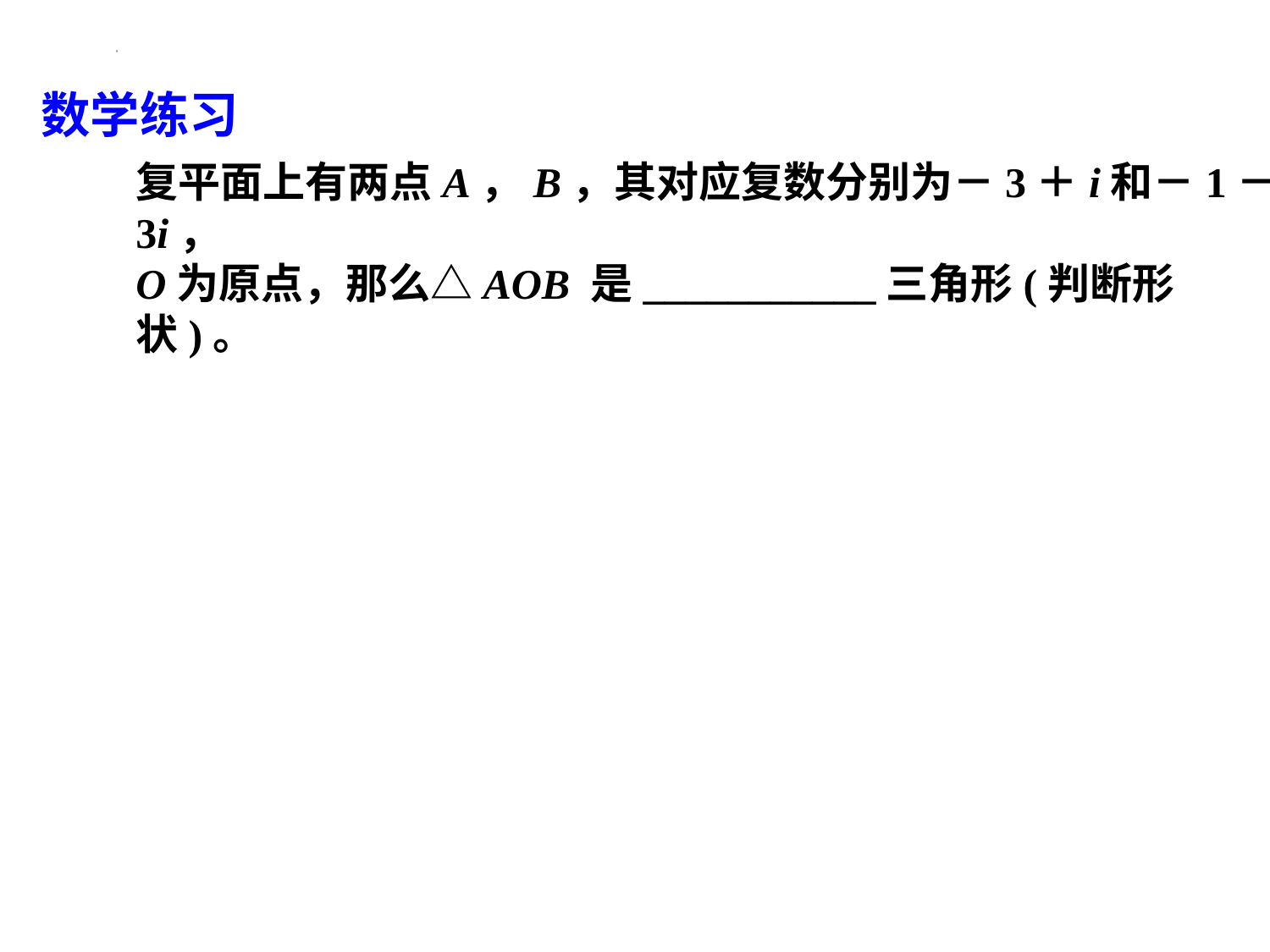

数学练习
复平面上有两点A，B，其对应复数分别为－3＋i和－1－3i，
O为原点，那么△AOB 是___________三角形(判断形状)。